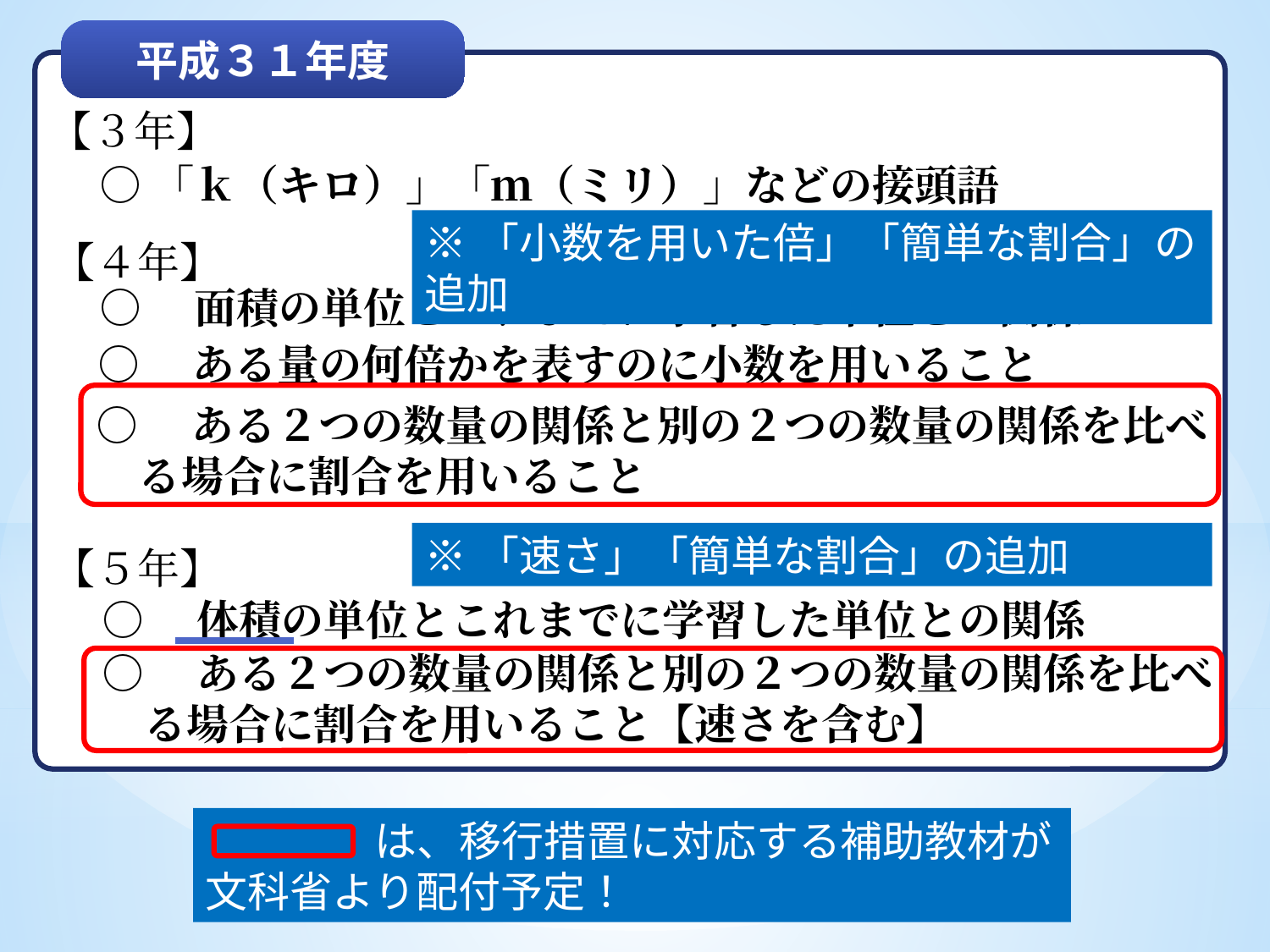

平成３１年度

【３年】
○「ｋ（キロ）」「ｍ（ミリ）」などの接頭語
※「小数を用いた倍」「簡単な割合」の追加
【４年】
○　面積の単位とこれまでに学習した単位との関係
○　ある量の何倍かを表すのに小数を用いること

○　ある２つの数量の関係と別の２つの数量の関係を比べ
　る場合に割合を用いること
※「速さ」「簡単な割合」の追加
【５年】
○　体積の単位とこれまでに学習した単位との関係
○　ある２つの数量の関係と別の２つの数量の関係を比べ
　る場合に割合を用いること【速さを含む】
　　　　は、移行措置に対応する補助教材が
文科省より配付予定！